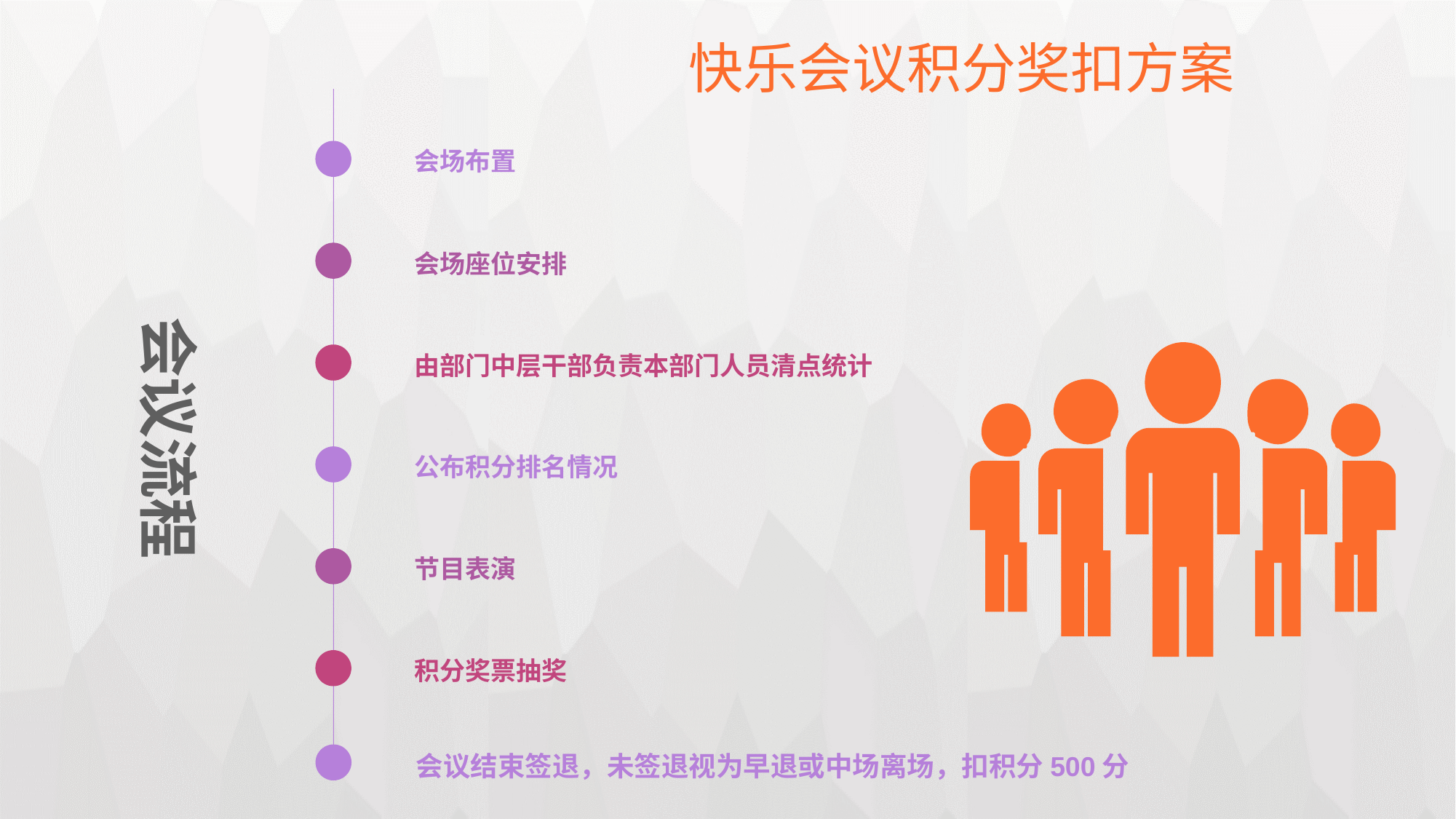

快乐会议积分奖扣方案

会场布置

会场座位安排

会议流程
由部门中层干部负责本部门人员清点统计

公布积分排名情况

节目表演

积分奖票抽奖

会议结束签退，未签退视为早退或中场离场，扣积分500分